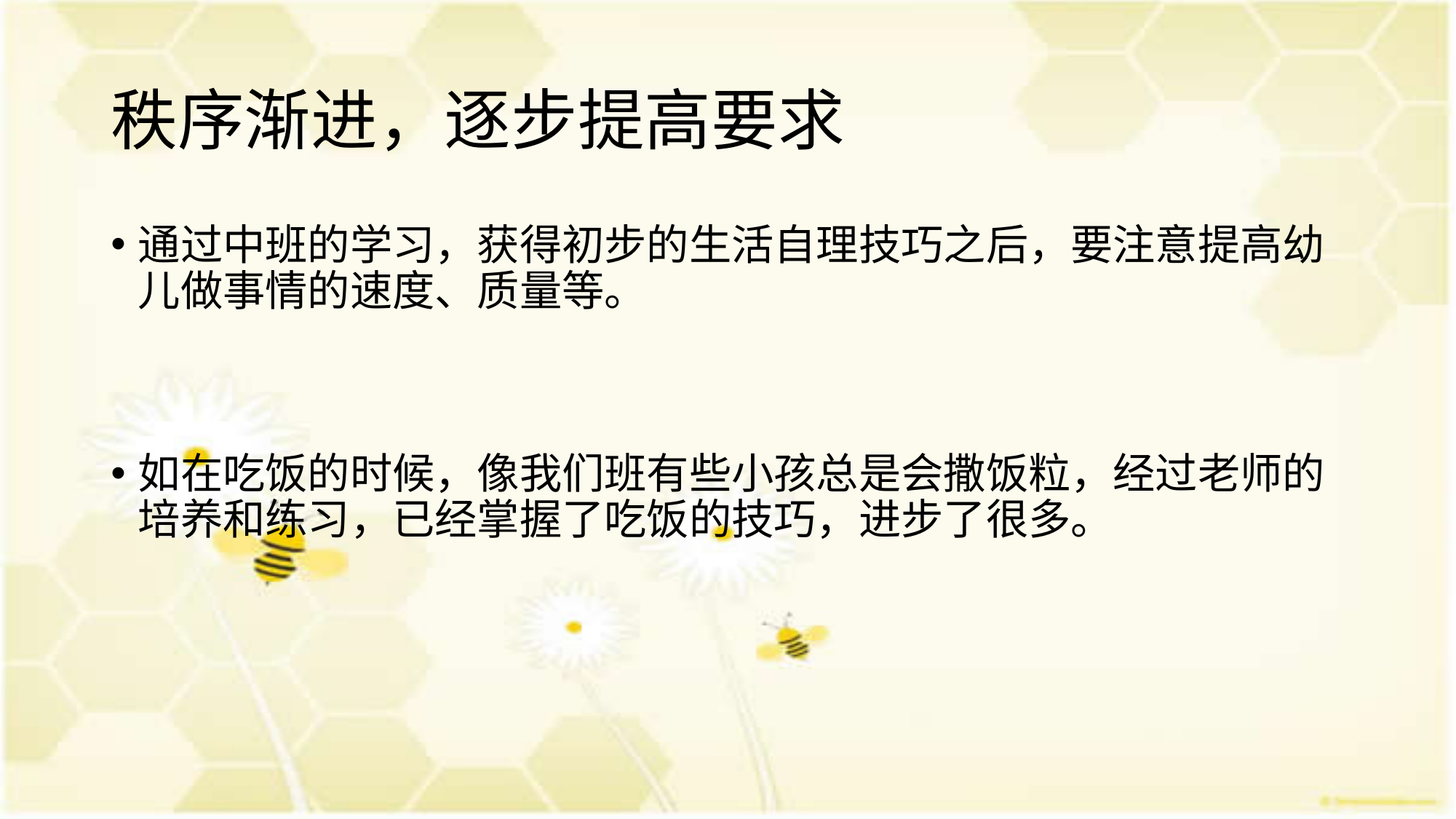

# 秩序渐进，逐步提高要求
通过中班的学习，获得初步的生活自理技巧之后，要注意提高幼儿做事情的速度、质量等。

如在吃饭的时候，像我们班有些小孩总是会撒饭粒，经过老师的培养和练习，已经掌握了吃饭的技巧，进步了很多。